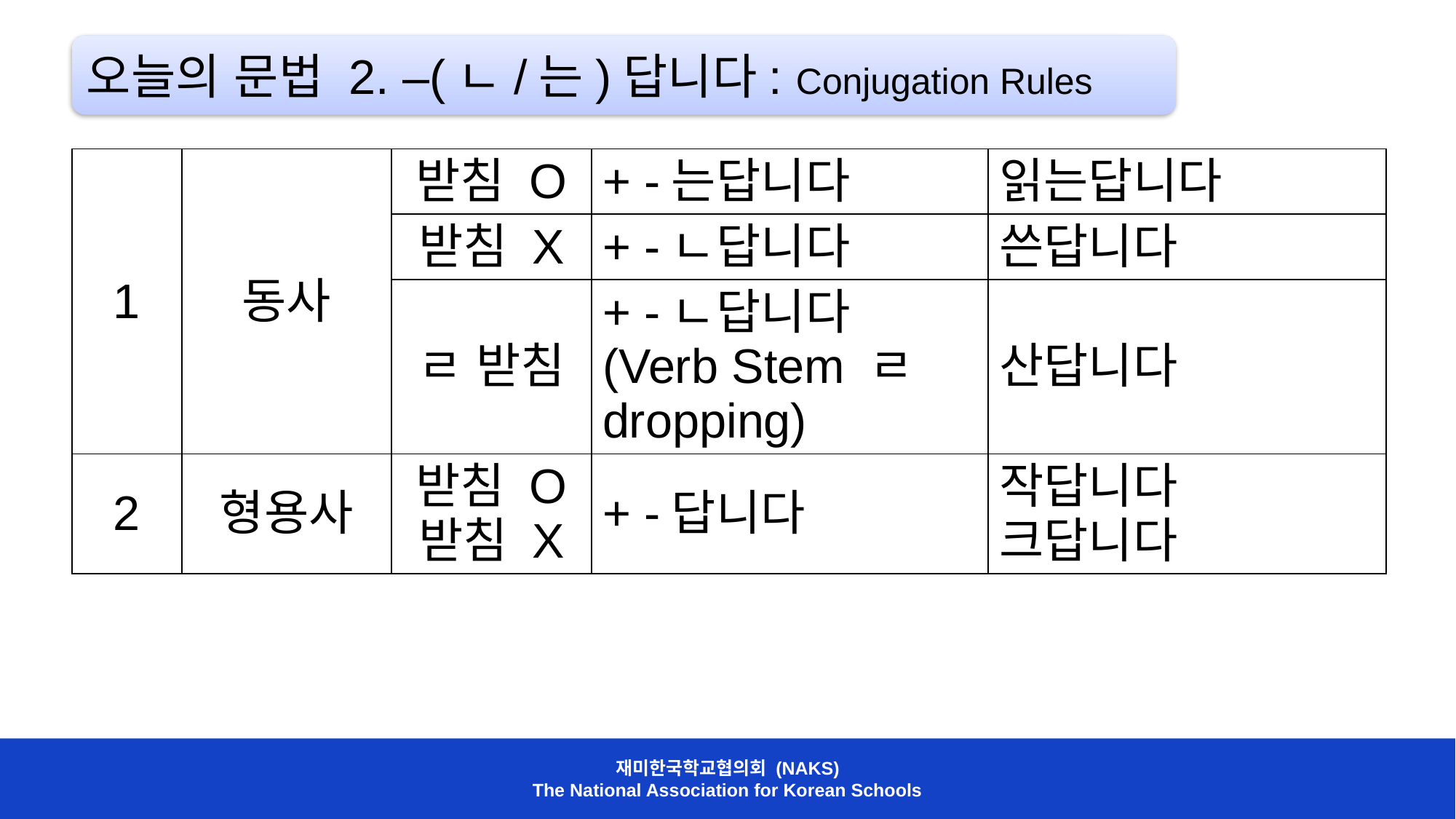

오늘의 문법 2. –(ㄴ/는)답니다: Conjugation Rules
| 1 | 동사 | 받침 O | + -는답니다 | 읽는답니다 |
| --- | --- | --- | --- | --- |
|  |  | 받침 X | + -ㄴ답니다 | 쓴답니다 |
|  |  | ㄹ 받침 | + -ㄴ답니다 (Verb Stem ㄹ dropping) | 산답니다 |
| 2 | 형용사 | 받침 O 받침 X | + -답니다 | 작답니다 크답니다 |
재미한국학교협의회 (NAKS)
The National Association for Korean Schools